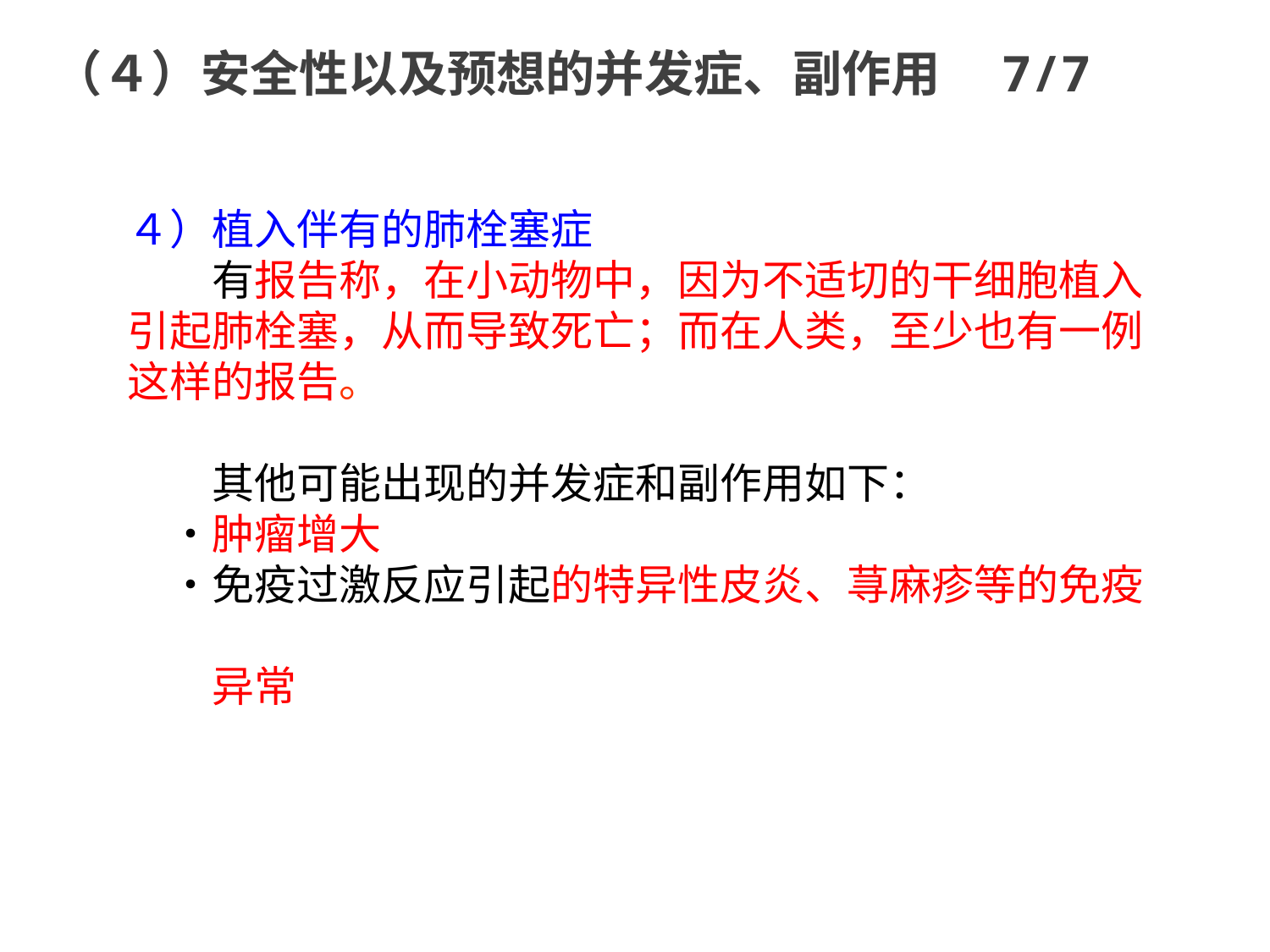

（４）安全性以及预想的并发症、副作用　7/7
４）植入伴有的肺栓塞症
　　有报告称，在小动物中，因为不适切的干细胞植入引起肺栓塞，从而导致死亡；而在人类，至少也有一例这样的报告。

　　其他可能出现的并发症和副作用如下：
　・肿瘤增大
　・免疫过激反应引起的特异性皮炎、荨麻疹等的免疫
　　异常